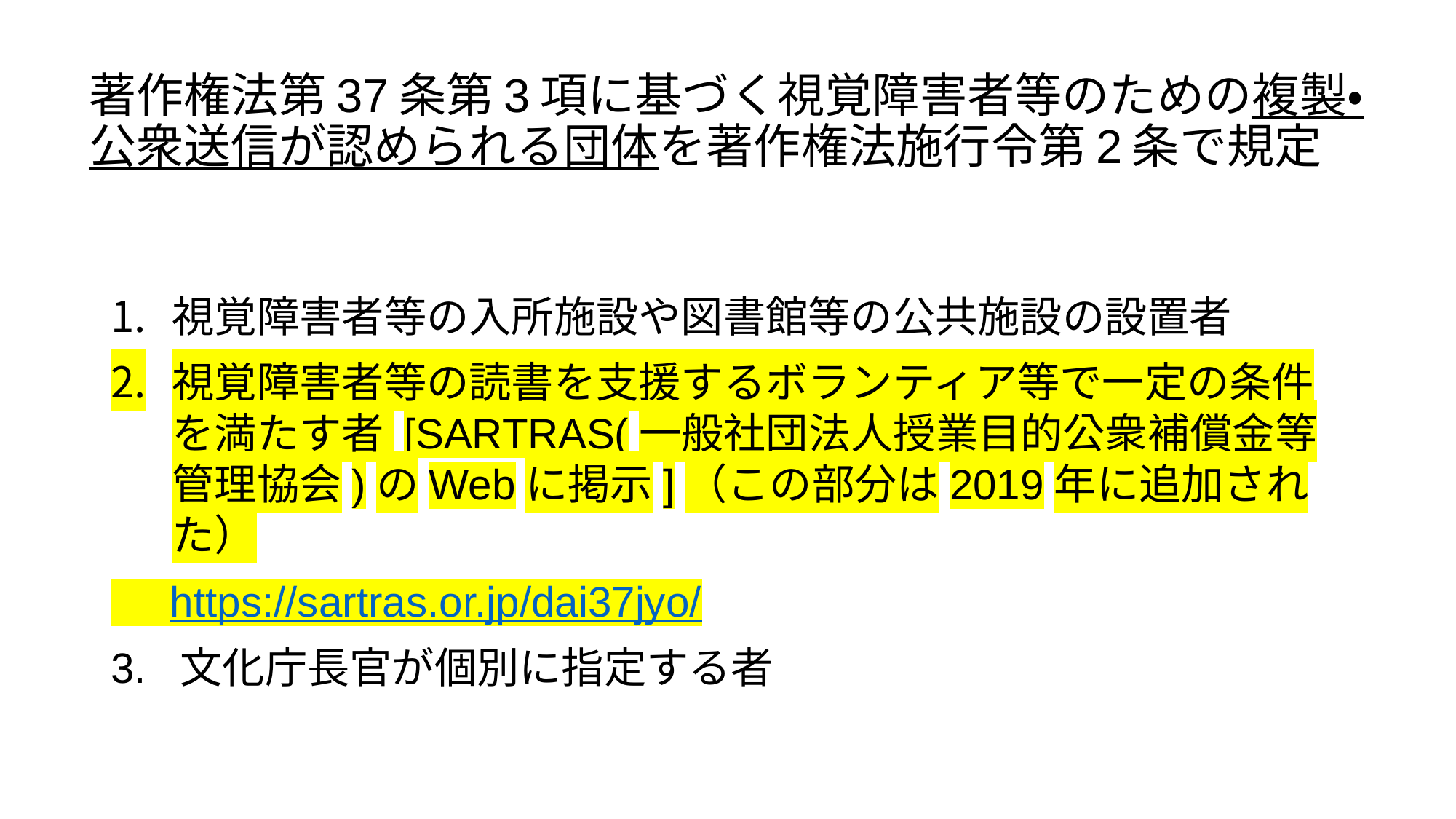

# 著作権法第37条第3項に基づく視覚障害者等のための複製・公衆送信が認められる団体を著作権法施行令第2条で規定

視覚障害者等の入所施設や図書館等の公共施設の設置者
視覚障害者等の読書を支援するボランティア等で一定の条件を満たす者 [SARTRAS(一般社団法人授業目的公衆補償金等管理協会)のWebに掲示]（この部分は2019年に追加された）
     https://sartras.or.jp/dai37jyo/
3.  文化庁長官が個別に指定する者